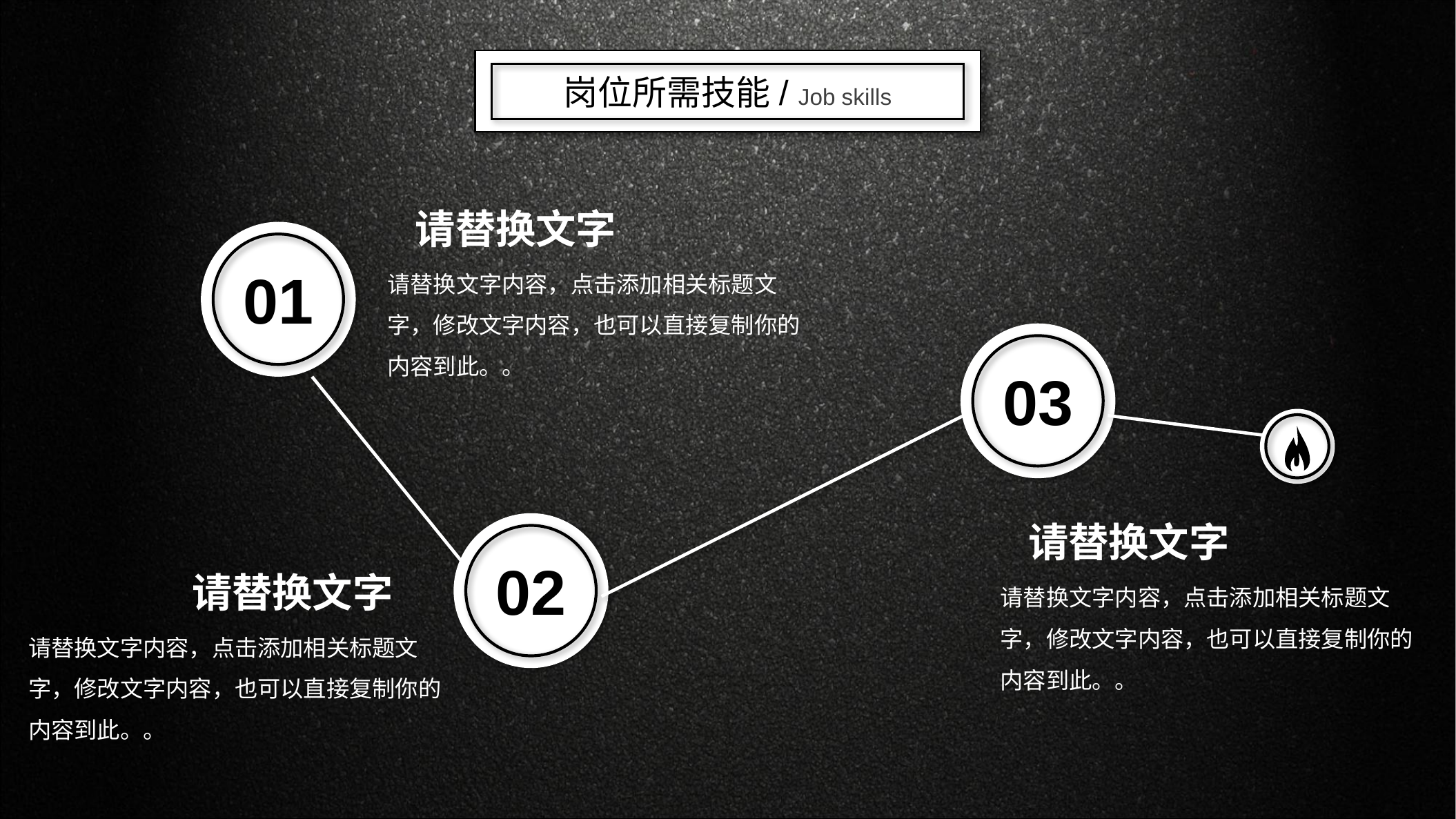

岗位所需技能/ Job skills
请替换文字

请替换文字内容，点击添加相关标题文字，修改文字内容，也可以直接复制你的内容到此。。
01

03

请替换文字

02
请替换文字
请替换文字内容，点击添加相关标题文字，修改文字内容，也可以直接复制你的内容到此。。
请替换文字内容，点击添加相关标题文字，修改文字内容，也可以直接复制你的内容到此。。